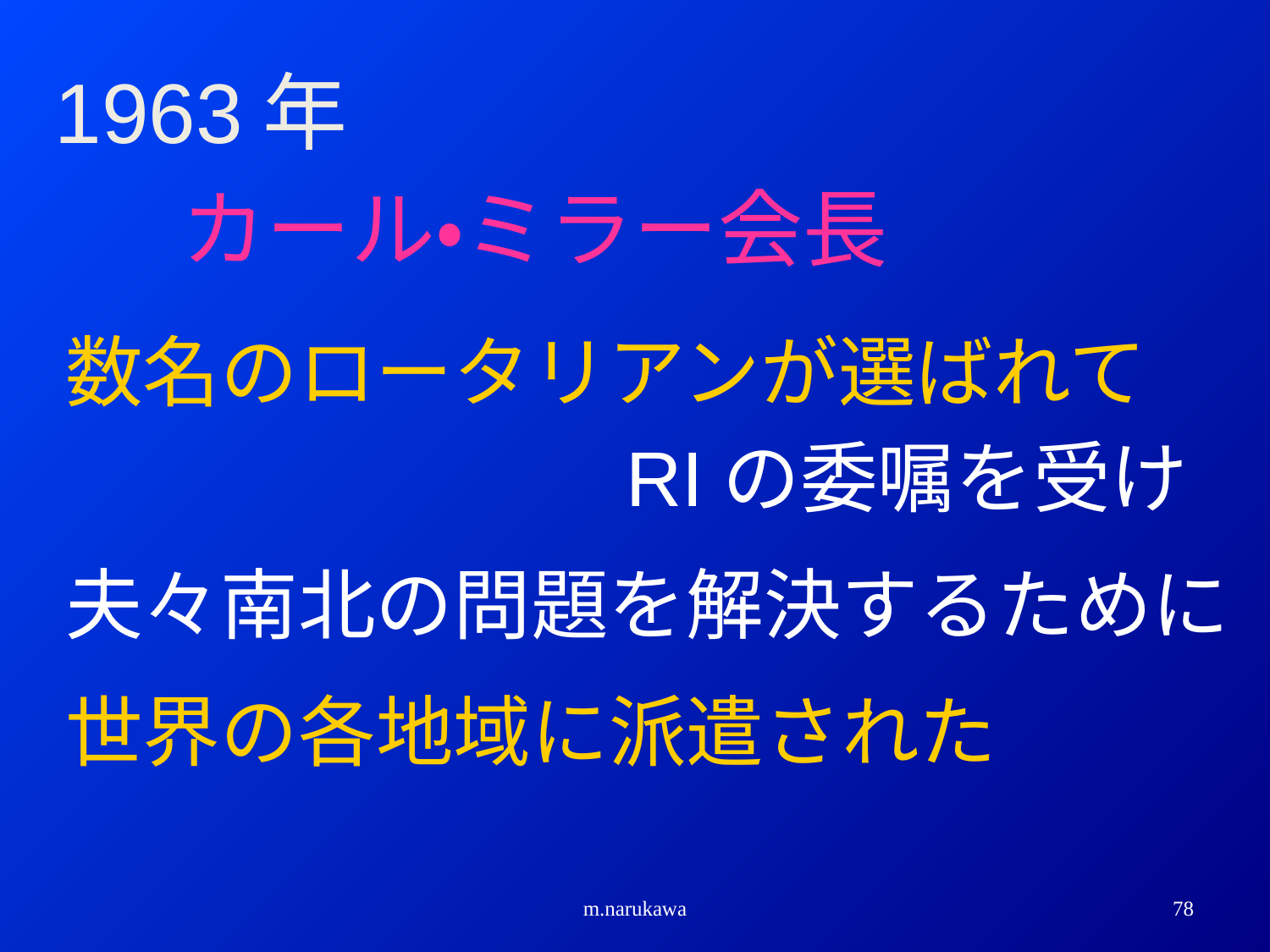

1963年
カール・ミラー会長
数名のロータリアンが選ばれて
RIの委嘱を受け
夫々南北の問題を解決するために
世界の各地域に派遣された
m.narukawa
78